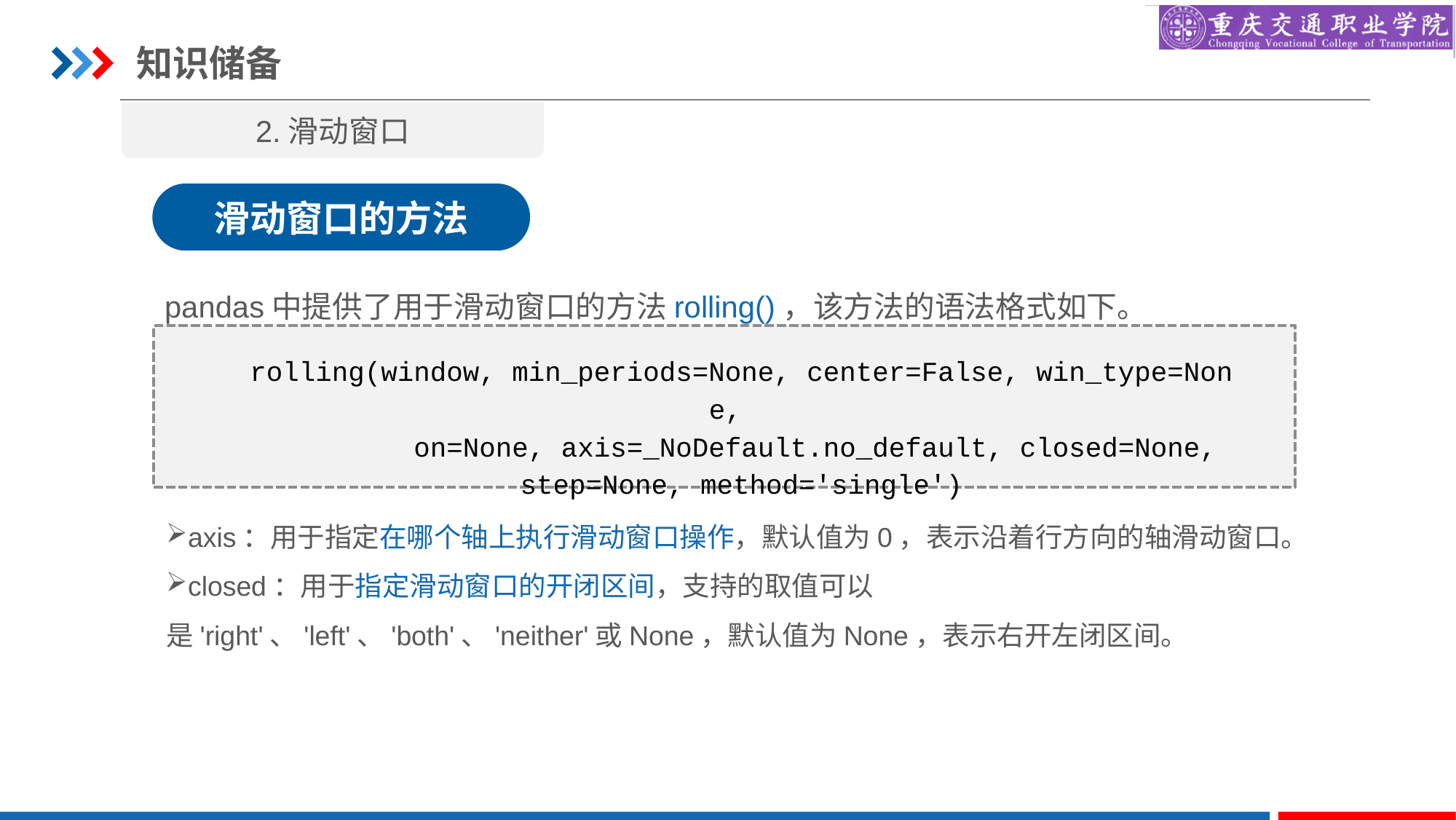

知识储备

2.滑动窗口
滑动窗口的方法
pandas中提供了用于滑动窗口的方法rolling()，该方法的语法格式如下。

rolling(window, min_periods=None, center=False, win_type=None,
          on=None, axis=_NoDefault.no_default, closed=None,
step=None, method='single')
axis：用于指定在哪个轴上执行滑动窗口操作，默认值为0，表示沿着行方向的轴滑动窗口。
closed：用于指定滑动窗口的开闭区间，支持的取值可以是'right'、'left'、'both'、'neither'或None，默认值为None，表示右开左闭区间。